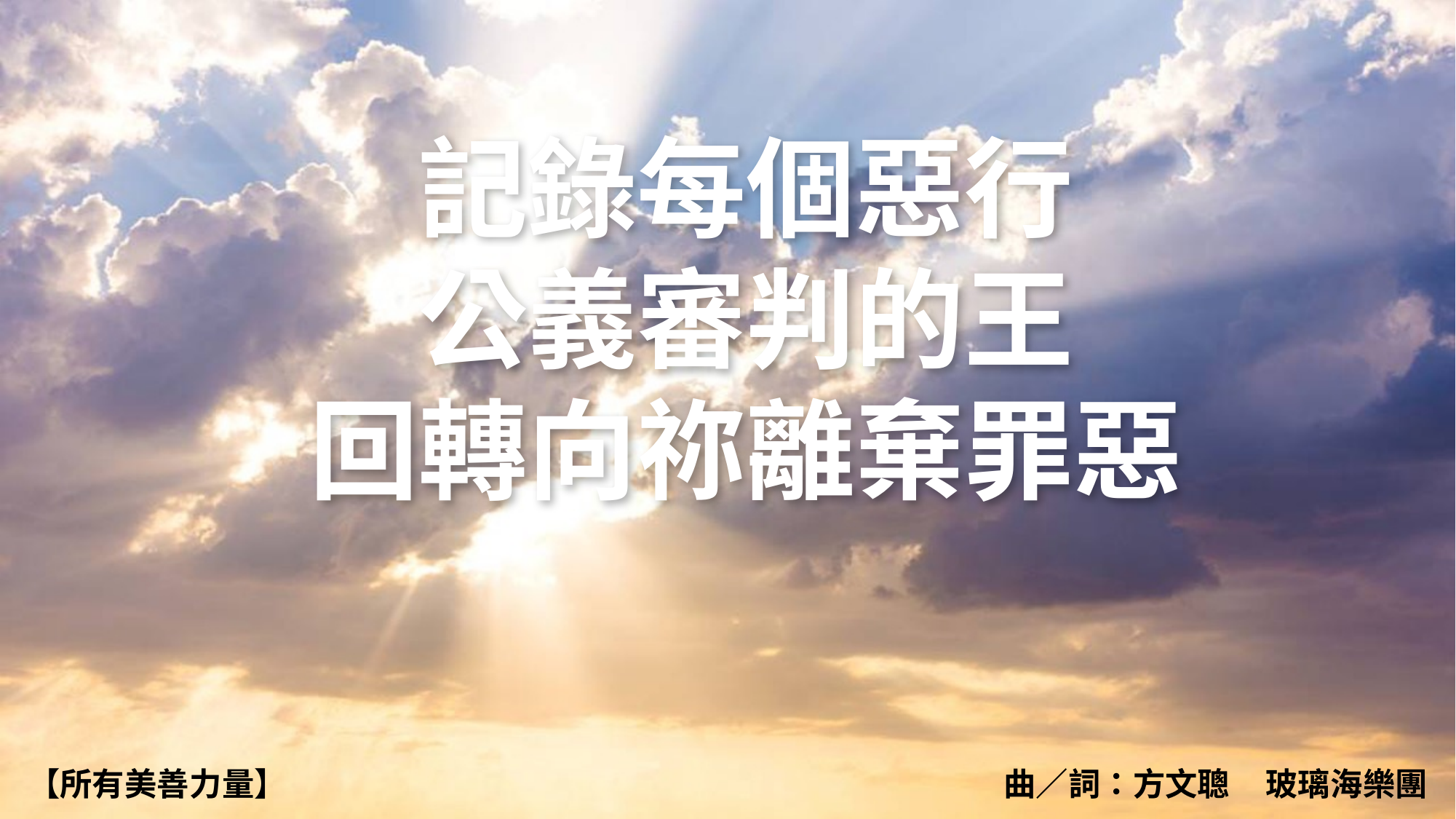

記錄每個惡行
公義審判的王
回轉向祢離棄罪惡
【所有美善力量】                                		                                    曲／詞：方文聰    玻璃海樂團